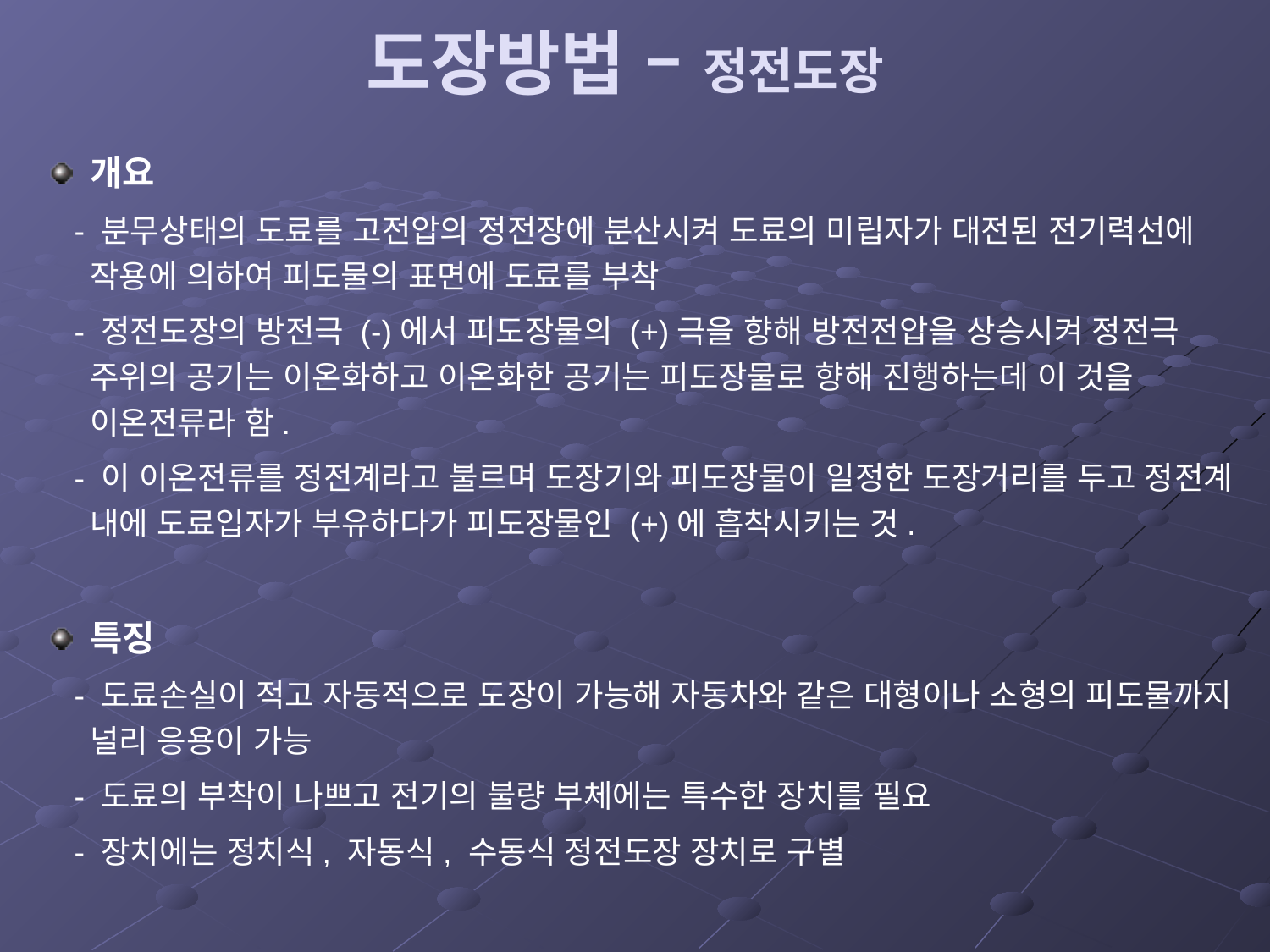

# 도장방법 – 정전도장
개요
   - 분무상태의 도료를 고전압의 정전장에 분산시켜 도료의 미립자가 대전된 전기력선에 작용에 의하여 피도물의 표면에 도료를 부착
   - 정전도장의 방전극 (-)에서 피도장물의 (+)극을 향해 방전전압을 상승시켜 정전극 주위의 공기는 이온화하고 이온화한 공기는 피도장물로 향해 진행하는데 이 것을 이온전류라 함.
   - 이 이온전류를 정전계라고 불르며 도장기와 피도장물이 일정한 도장거리를 두고 정전계 내에 도료입자가 부유하다가 피도장물인 (+)에 흡착시키는 것.

특징
   - 도료손실이 적고 자동적으로 도장이 가능해 자동차와 같은 대형이나 소형의 피도물까지 널리 응용이 가능
   - 도료의 부착이 나쁘고 전기의 불량 부체에는 특수한 장치를 필요
   - 장치에는 정치식, 자동식, 수동식 정전도장 장치로 구별